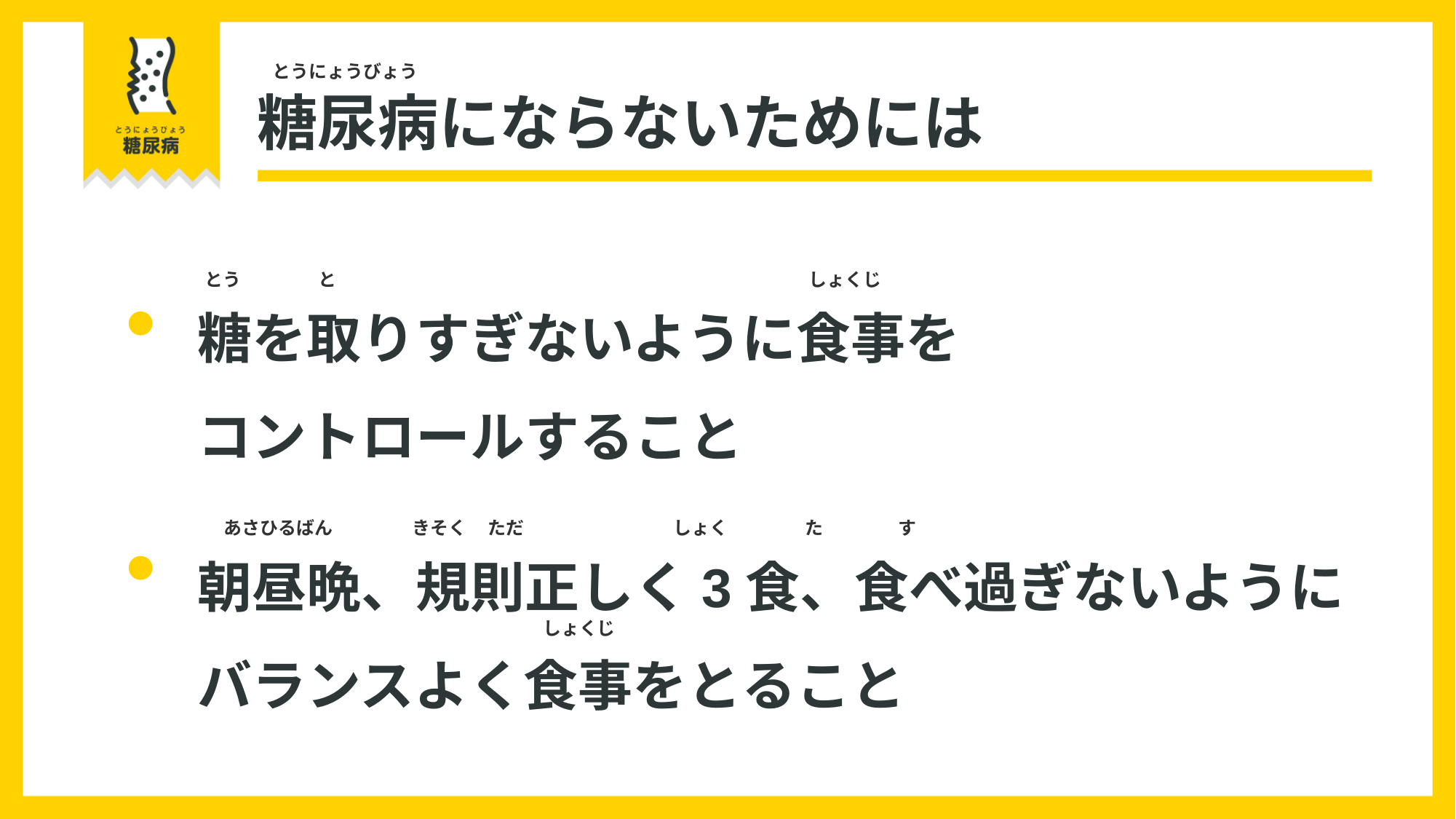

とうにょうびょう
糖尿病にならないためには
とう　　　　 と　　　　　　　　　　　　　　　　　　　　　　　　　　しょくじ
糖を取りすぎないように食事を
コントロールすること

あさひるばん                   きそく     ただ　　　　　　　　 しょく　　　　 た　　　     す
朝昼晩、規則正しく3食、食べ過ぎないようにバランスよく食事をとること

しょくじ